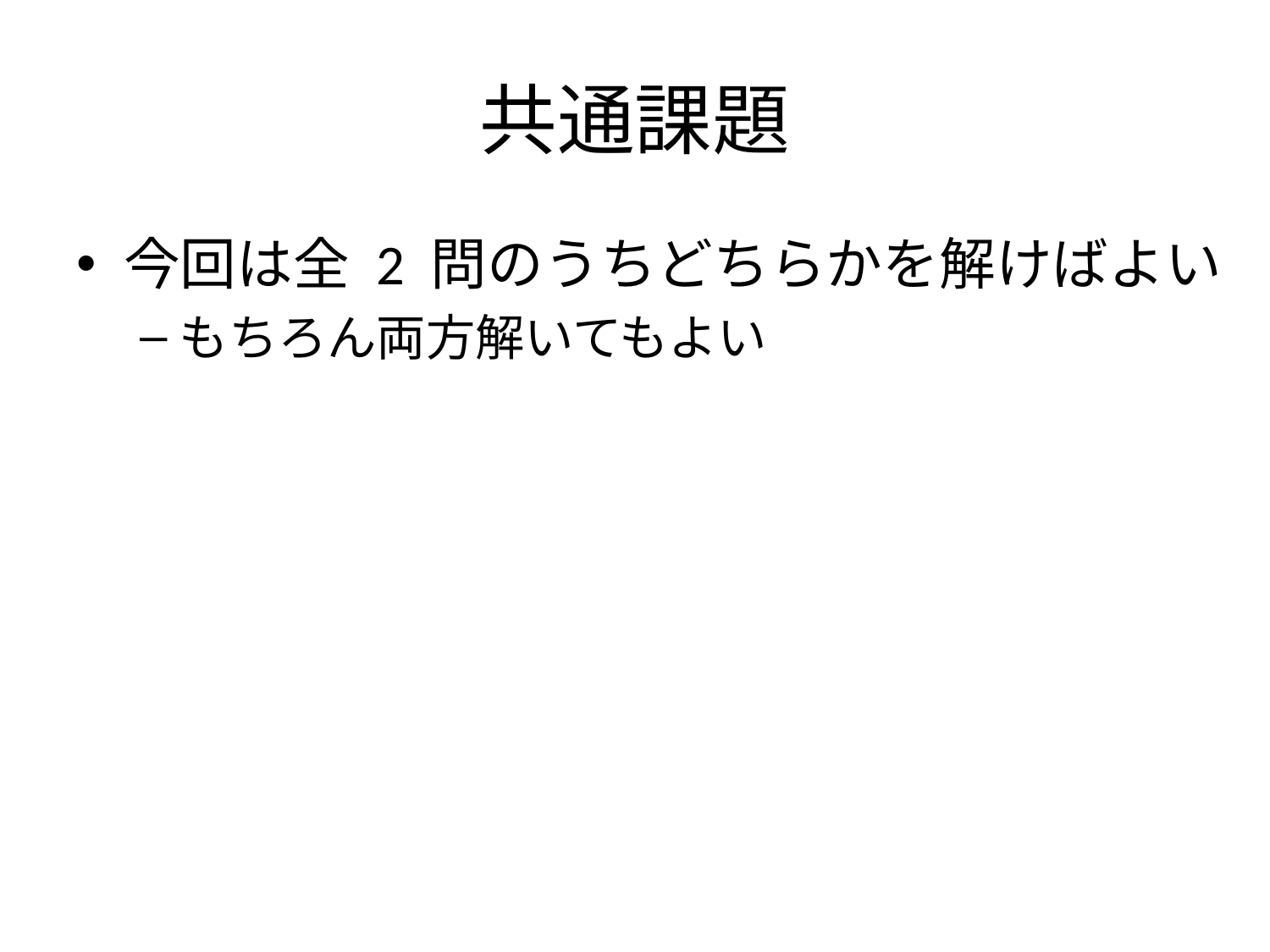

# 共通課題
今回は全 2 問のうちどちらかを解けばよい
もちろん両方解いてもよい